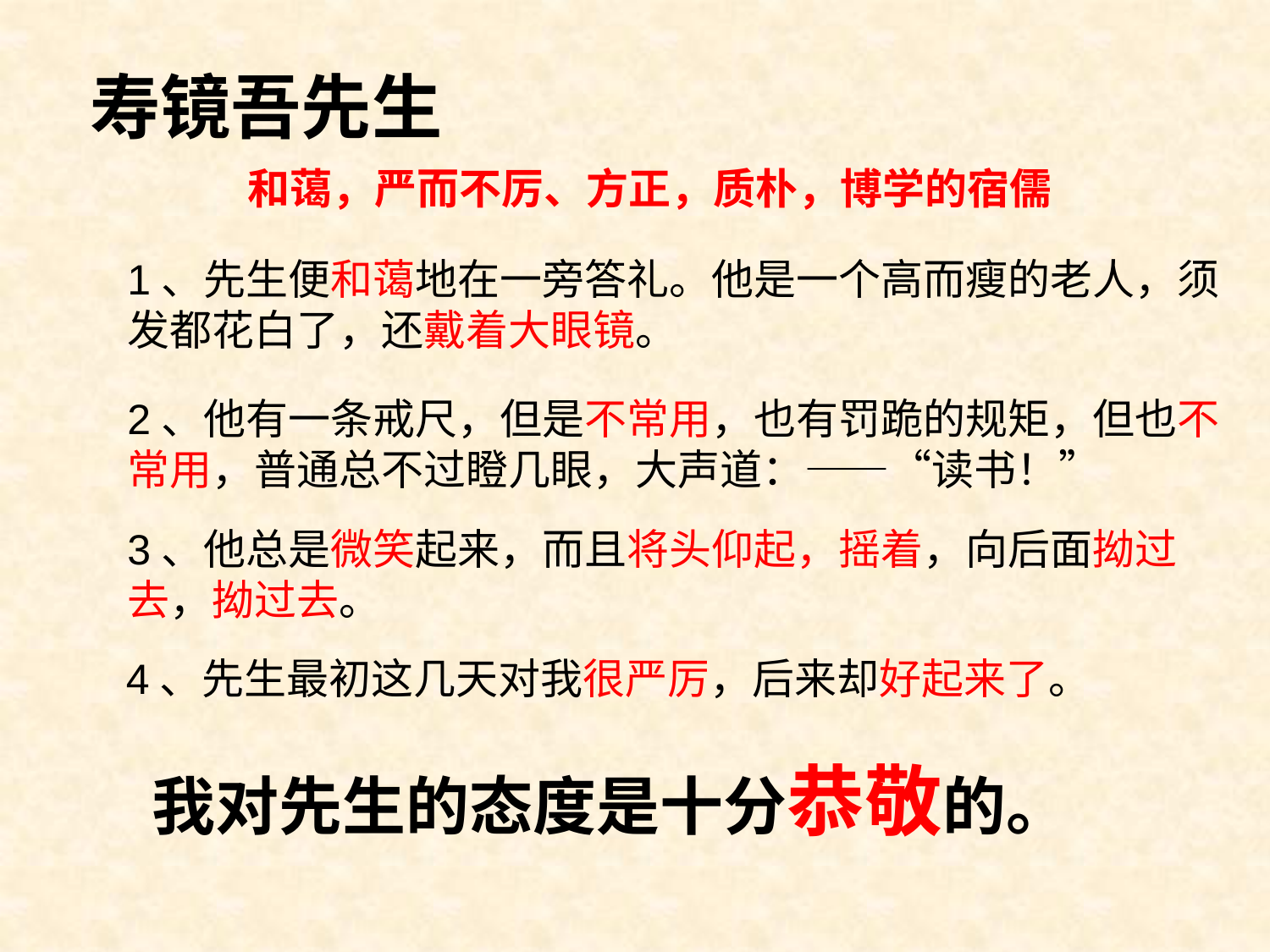

寿镜吾先生
和蔼，严而不厉、方正，质朴，博学的宿儒
1、先生便和蔼地在一旁答礼。他是一个高而瘦的老人，须发都花白了，还戴着大眼镜。
2、他有一条戒尺，但是不常用，也有罚跪的规矩，但也不常用，普通总不过瞪几眼，大声道：——“读书！”

3、他总是微笑起来，而且将头仰起，摇着，向后面拗过去，拗过去。
4、先生最初这几天对我很严厉，后来却好起来了。
我对先生的态度是十分恭敬的。